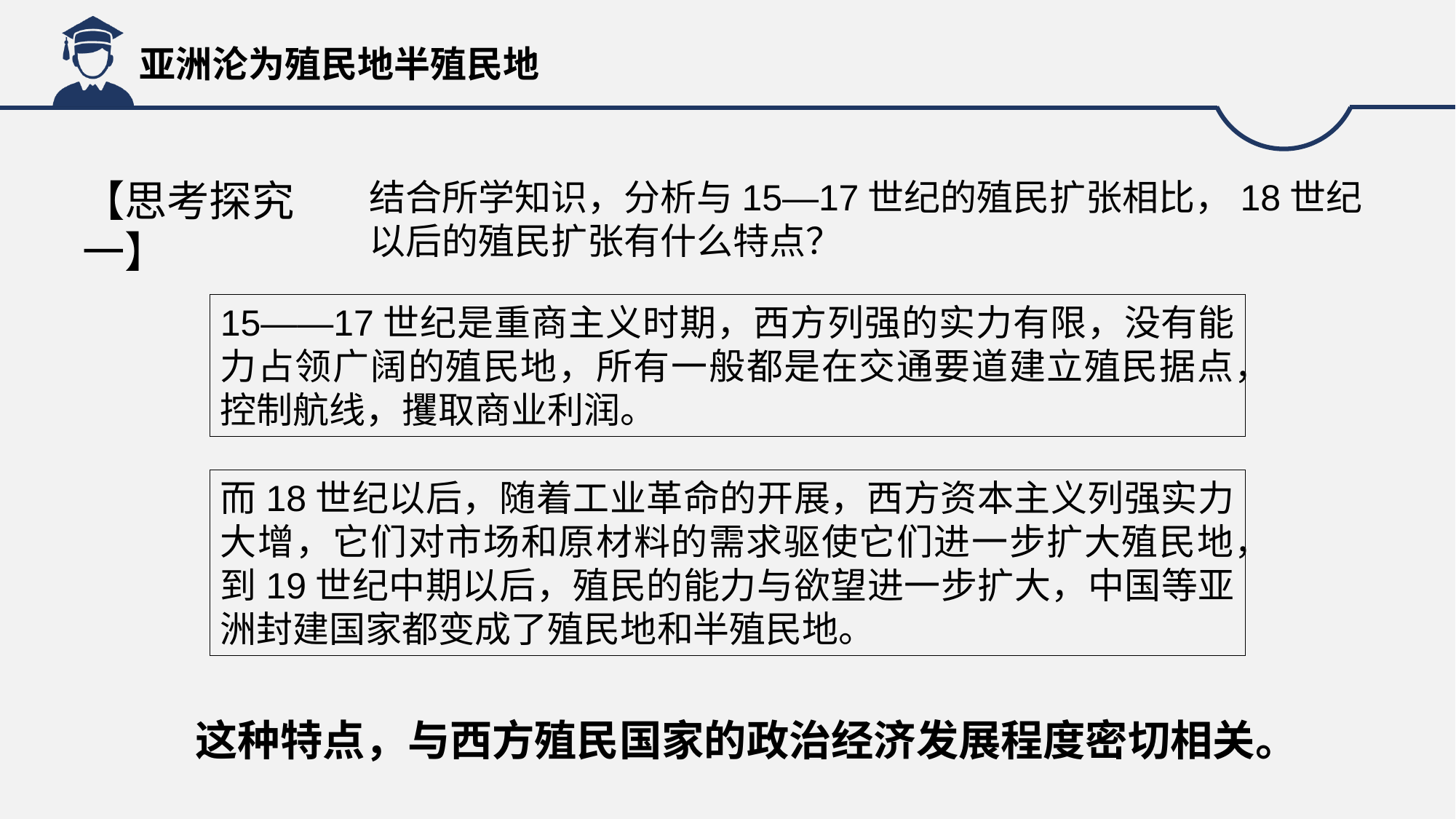

亚洲沦为殖民地半殖民地
【思考探究一】
结合所学知识，分析与15—17世纪的殖民扩张相比，18世纪以后的殖民扩张有什么特点？
15——17世纪是重商主义时期，西方列强的实力有限，没有能力占领广阔的殖民地，所有一般都是在交通要道建立殖民据点，控制航线，攫取商业利润。
而18世纪以后，随着工业革命的开展，西方资本主义列强实力大增，它们对市场和原材料的需求驱使它们进一步扩大殖民地，到19世纪中期以后，殖民的能力与欲望进一步扩大，中国等亚洲封建国家都变成了殖民地和半殖民地。
这种特点，与西方殖民国家的政治经济发展程度密切相关。